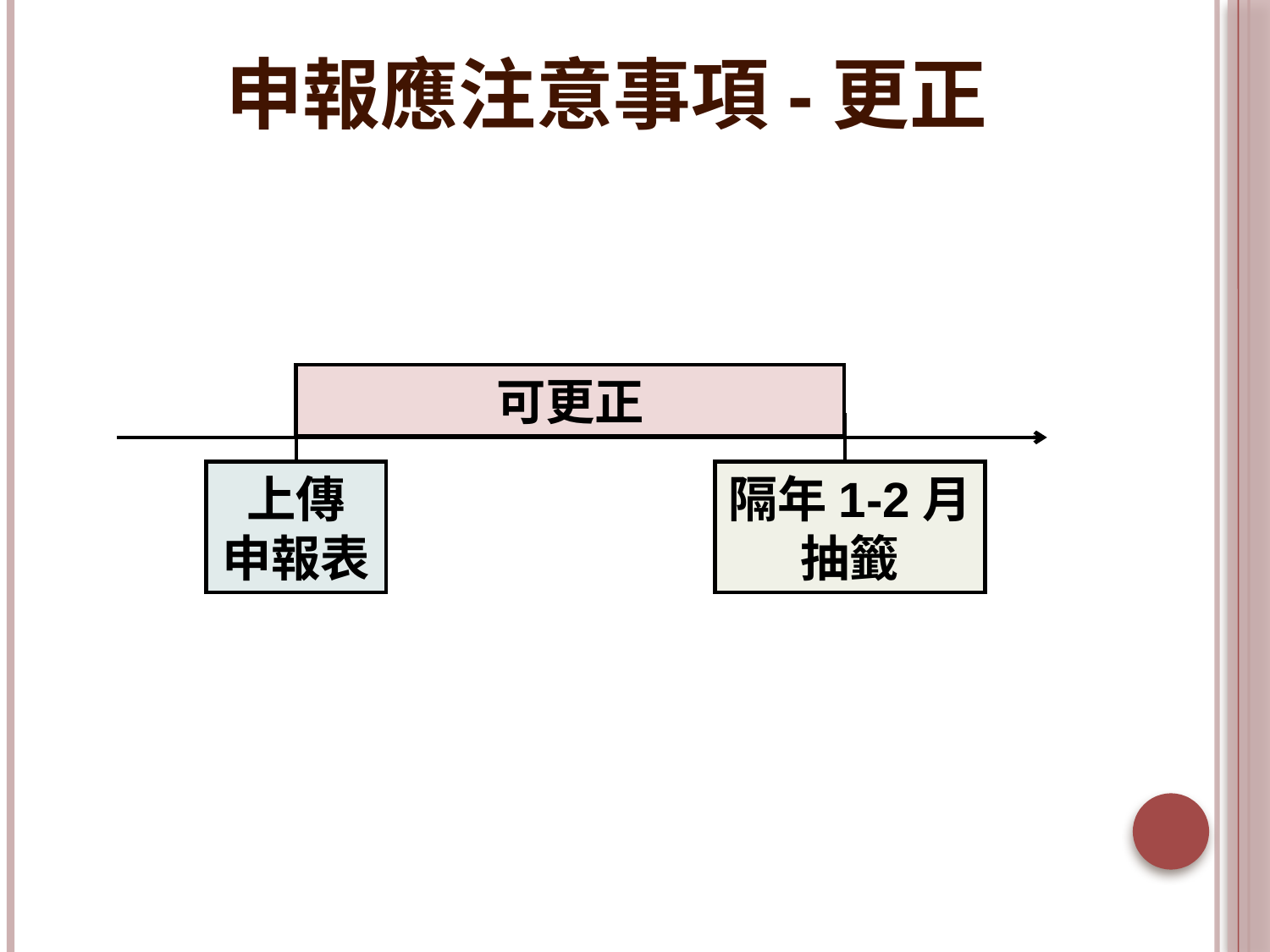

# 申報應注意事項-更正
可更正
上傳
申報表
隔年1-2月
抽籤